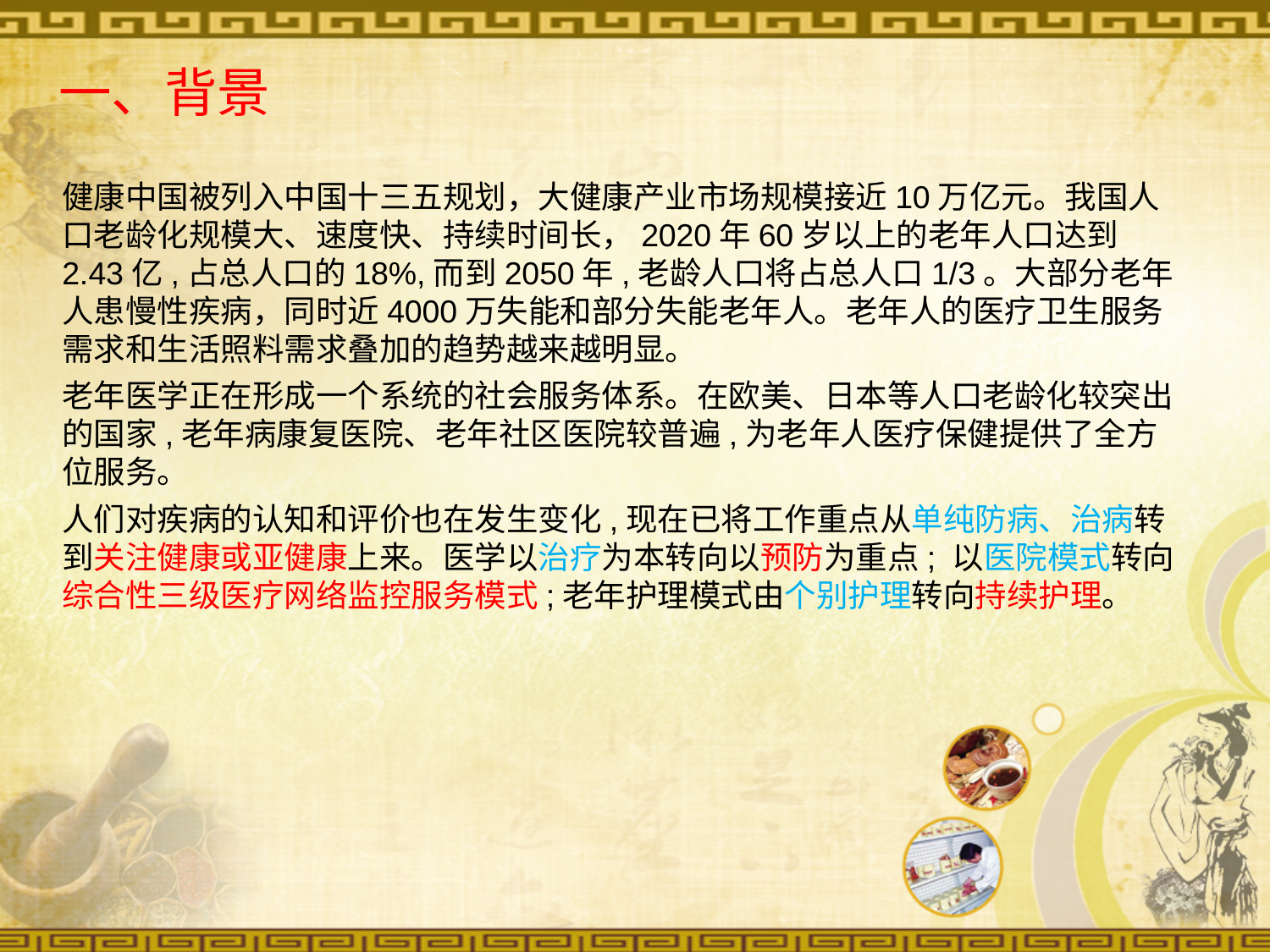

一、背景
健康中国被列入中国十三五规划，大健康产业市场规模接近10万亿元。我国人口老龄化规模大、速度快、持续时间长，2020年60岁以上的老年人口达到2.43亿,占总人口的18%,而到2050年,老龄人口将占总人口1/3。大部分老年人患慢性疾病，同时近4000万失能和部分失能老年人。老年人的医疗卫生服务需求和生活照料需求叠加的趋势越来越明显。
老年医学正在形成一个系统的社会服务体系。在欧美、日本等人口老龄化较突出的国家,老年病康复医院、老年社区医院较普遍,为老年人医疗保健提供了全方位服务。
人们对疾病的认知和评价也在发生变化,现在已将工作重点从单纯防病、治病转到关注健康或亚健康上来。医学以治疗为本转向以预防为重点; 以医院模式转向综合性三级医疗网络监控服务模式;老年护理模式由个别护理转向持续护理。